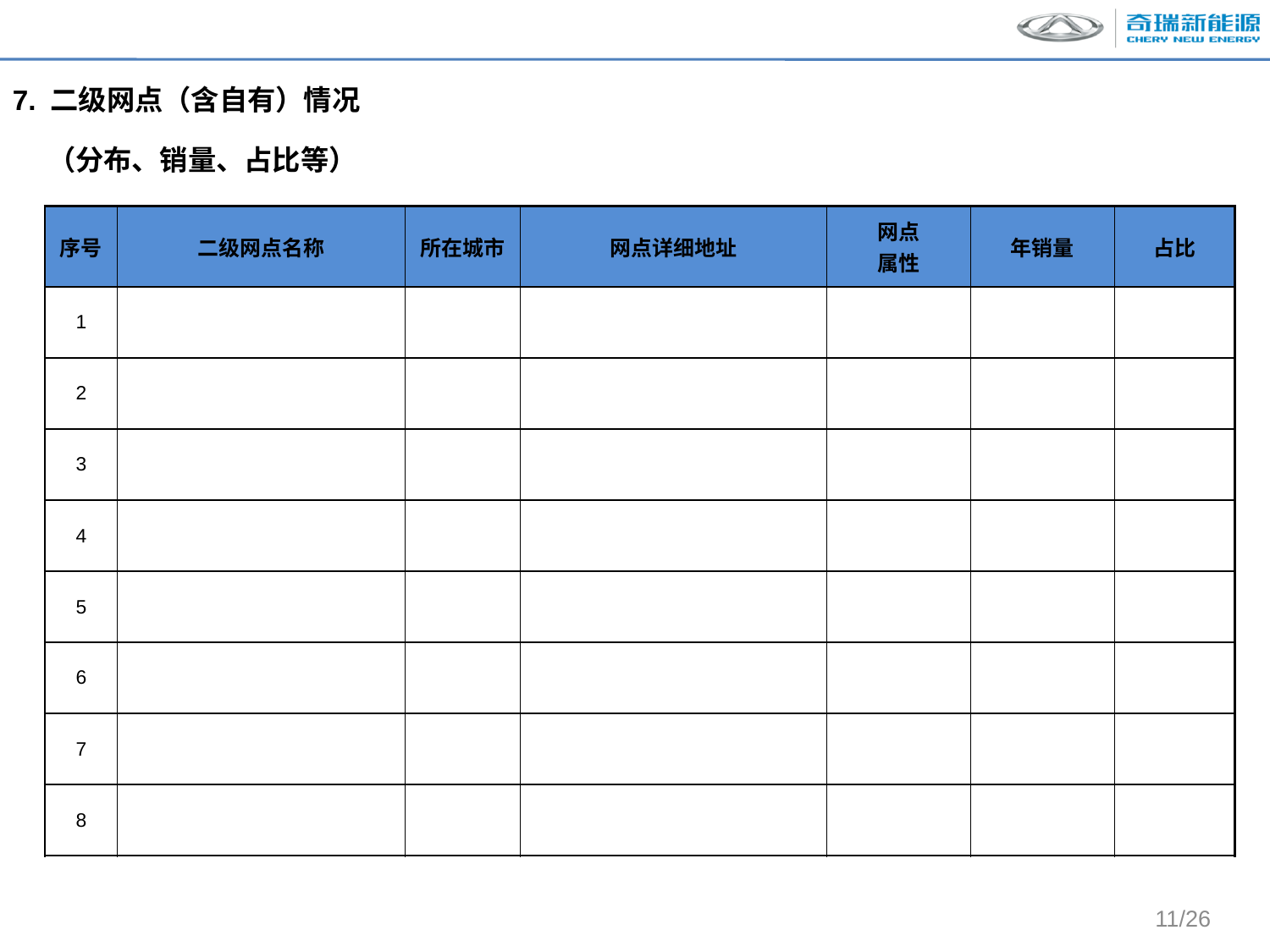

7. 二级网点（含自有）情况
（分布、销量、占比等）
| 序号 | 二级网点名称 | 所在城市 | 网点详细地址 | 网点 属性 | 年销量 | 占比 |
| --- | --- | --- | --- | --- | --- | --- |
| 1 |  |  |  |  |  |  |
| 2 |  |  |  |  |  |  |
| 3 |  |  |  |  |  |  |
| 4 |  |  |  |  |  |  |
| 5 |  |  |  |  |  |  |
| 6 |  |  |  |  |  |  |
| 7 |  |  |  |  |  |  |
| 8 |  |  |  |  |  |  |
11/26